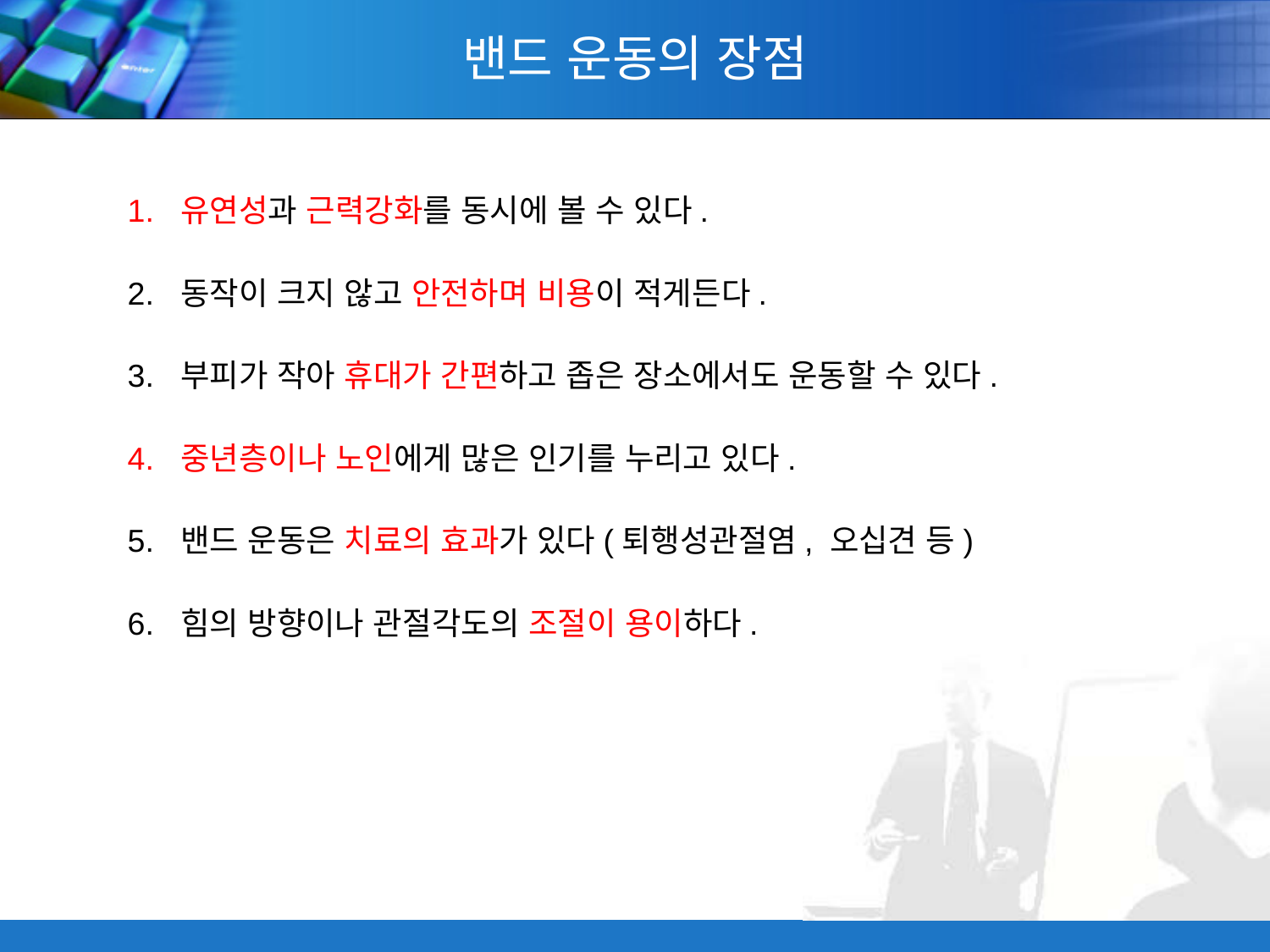

# 밴드 운동의 장점
유연성과 근력강화를 동시에 볼 수 있다.
동작이 크지 않고 안전하며 비용이 적게든다.
부피가 작아 휴대가 간편하고 좁은 장소에서도 운동할 수 있다.
중년층이나 노인에게 많은 인기를 누리고 있다.
밴드 운동은 치료의 효과가 있다(퇴행성관절염, 오십견 등)
힘의 방향이나 관절각도의 조절이 용이하다.